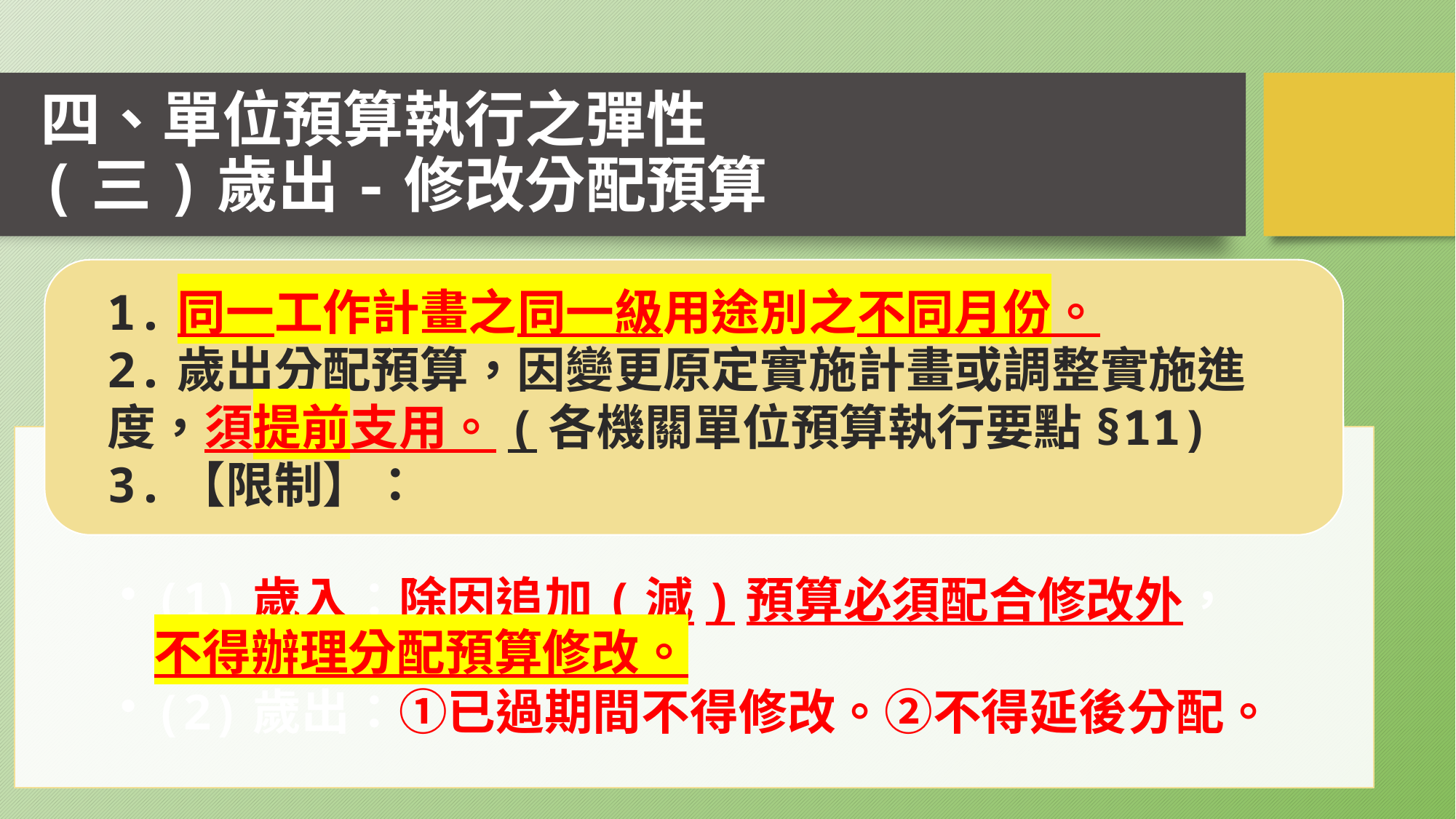

# 四、單位預算執行之彈性 (三)歲出-修改分配預算
(1)歲入：除因追加(減)預算必須配合修改外，不得辦理分配預算修改。
(2)歲出：①已過期間不得修改。②不得延後分配。
1.同一工作計畫之同一級用途別之不同月份。
2.歲出分配預算，因變更原定實施計畫或調整實施進度，須提前支用。(各機關單位預算執行要點§11)
3.【限制】：